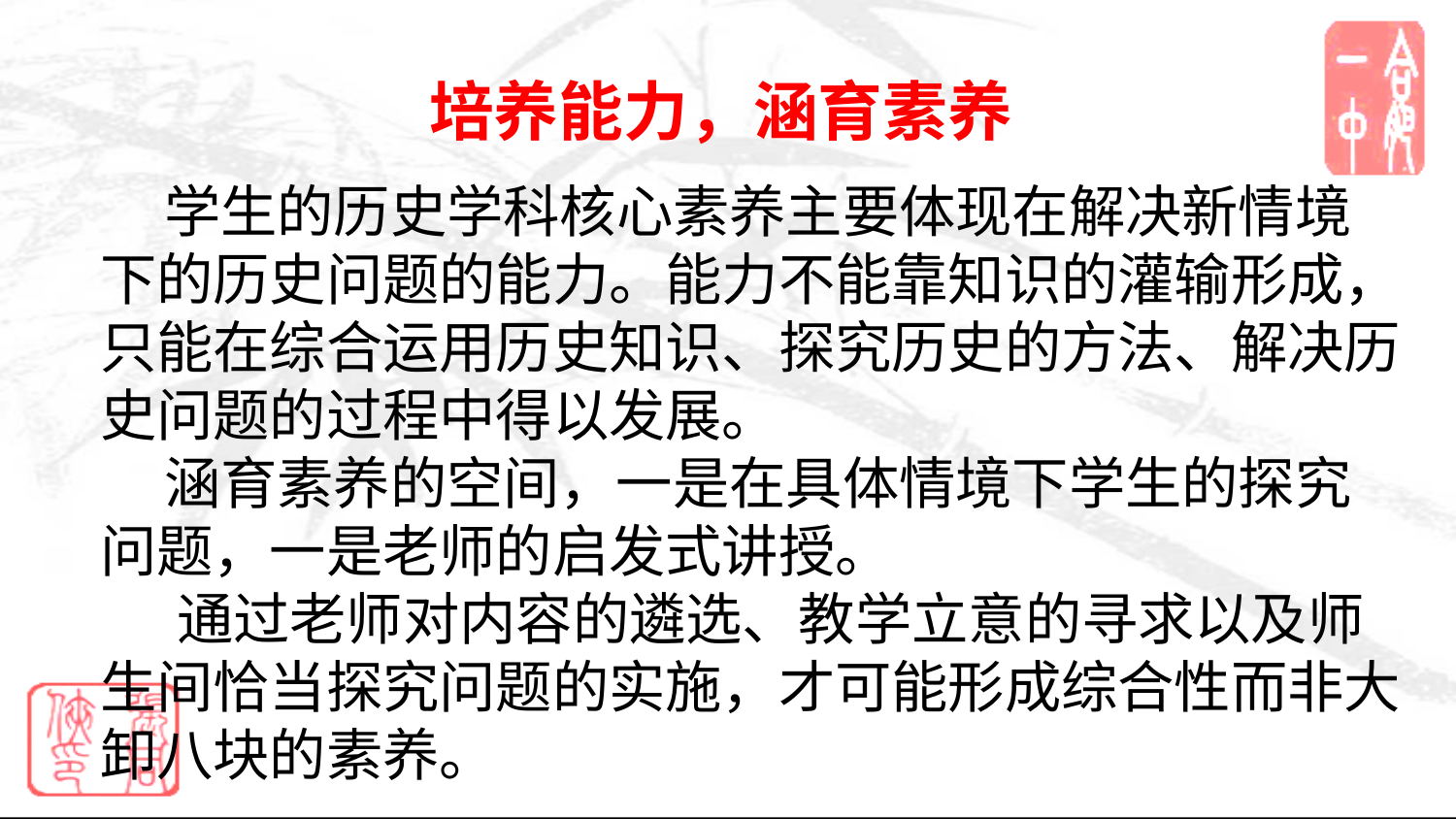

培养能力，涵育素养
    学生的历史学科核心素养主要体现在解决新情境下的历史问题的能力。能力不能靠知识的灌输形成，只能在综合运用历史知识、探究历史的方法、解决历史问题的过程中得以发展。
    涵育素养的空间，一是在具体情境下学生的探究问题，一是老师的启发式讲授。
     通过老师对内容的遴选、教学立意的寻求以及师生间恰当探究问题的实施，才可能形成综合性而非大卸八块的素养。